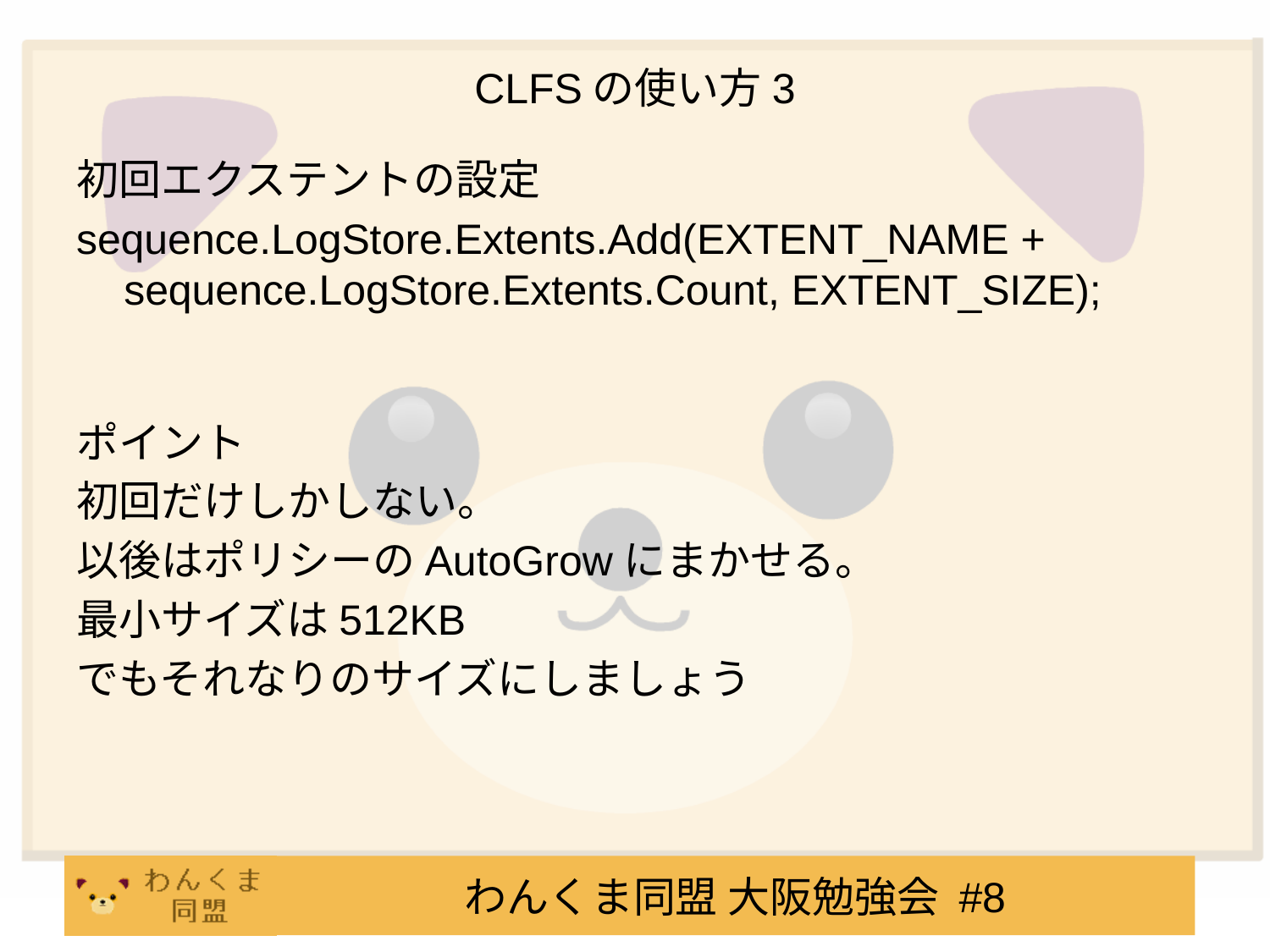

# CLFSの使い方3
初回エクステントの設定
sequence.LogStore.Extents.Add(EXTENT_NAME + sequence.LogStore.Extents.Count, EXTENT_SIZE);

ポイント
初回だけしかしない。
以後はポリシーのAutoGrowにまかせる。
最小サイズは512KB
でもそれなりのサイズにしましょう